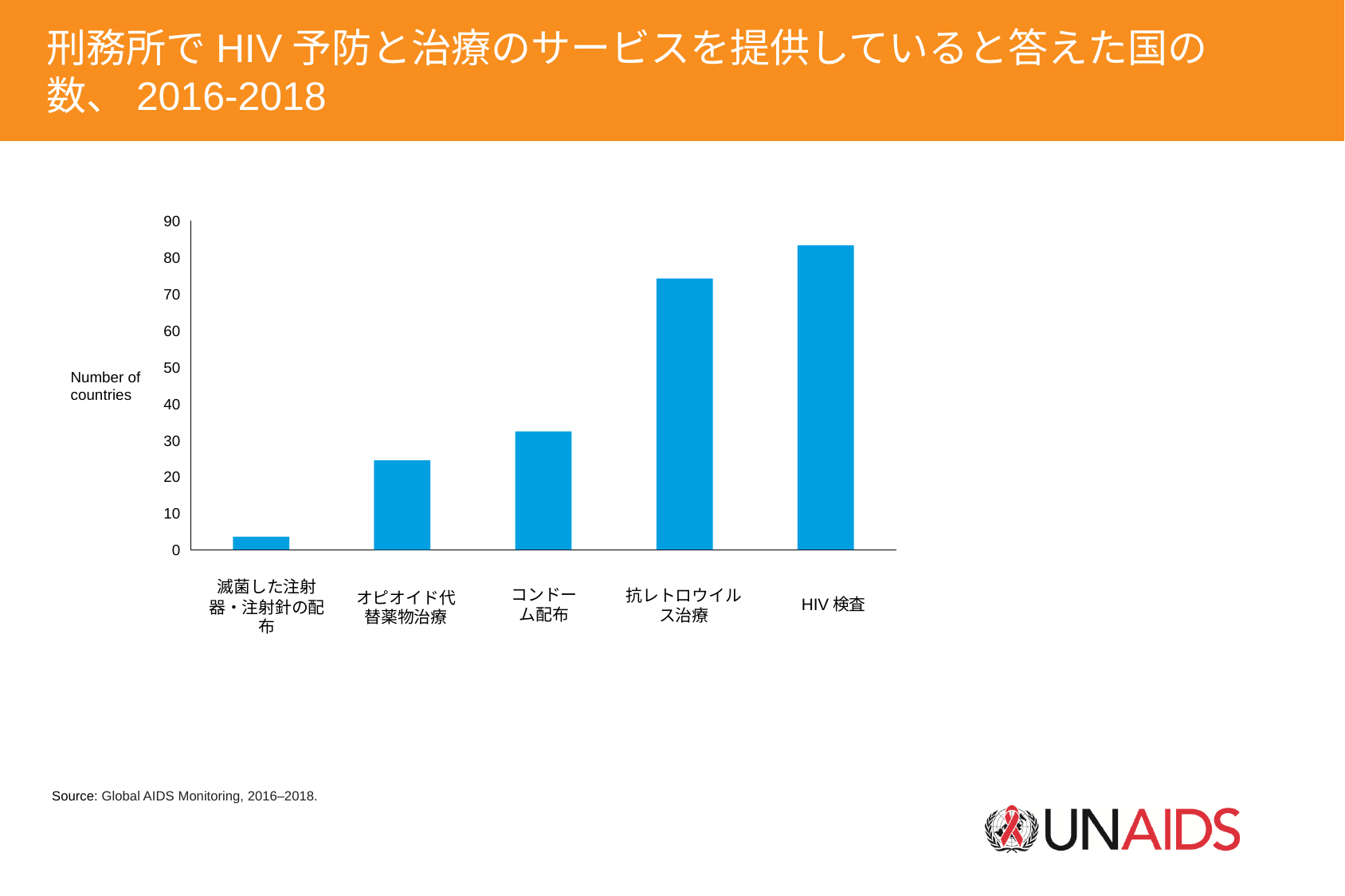

刑務所でHIV予防と治療のサービスを提供していると答えた国の数、2016-2018
90

80

70
60
50
Number of countries
40
30

20
10

0
HIV検査
コンドーム配布
抗レトロウイルス治療
滅菌した注射器・注射針の配布
オピオイド代替薬物治療
Source: Global AIDS Monitoring, 2016–2018.